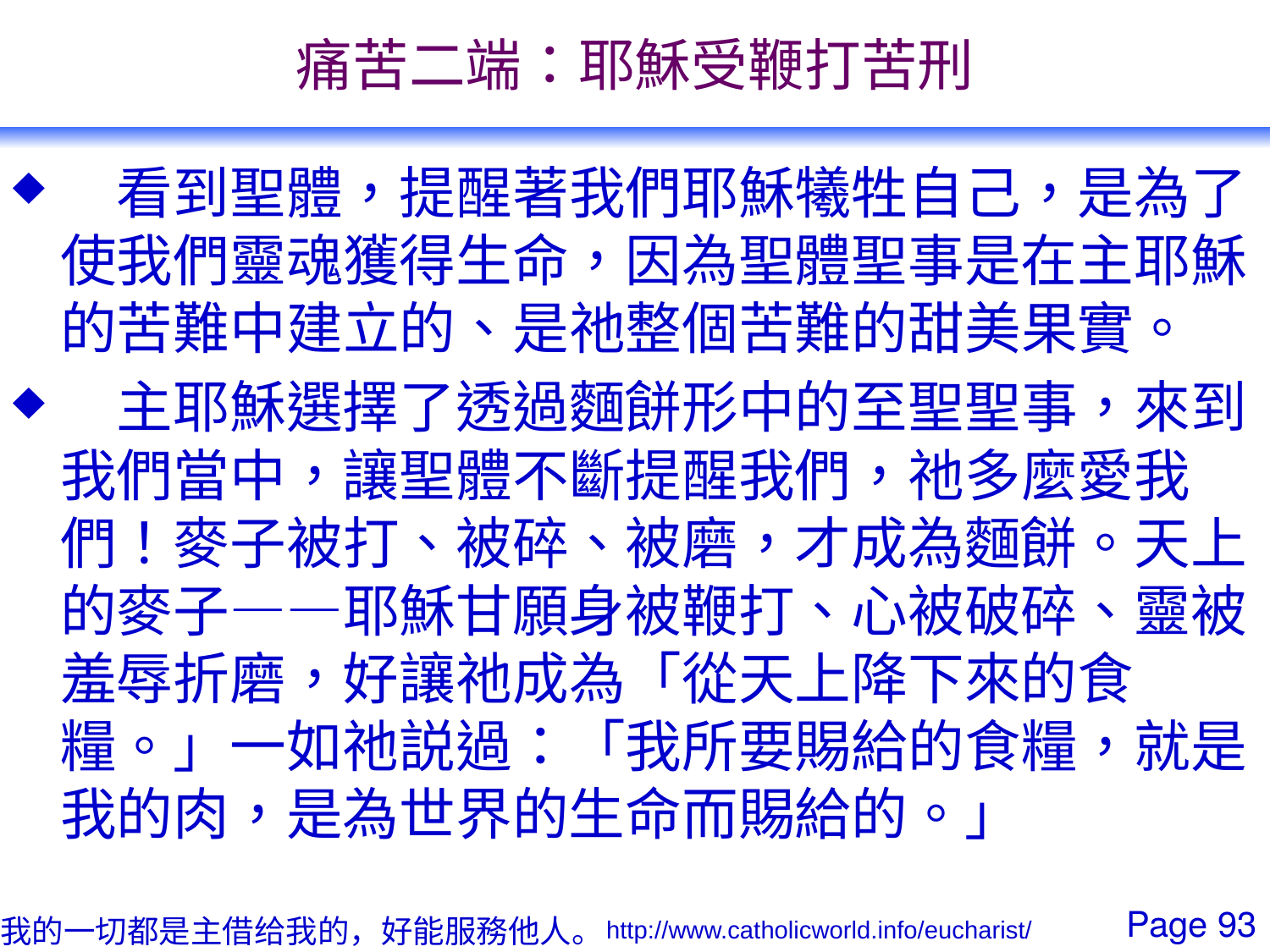

# 痛苦二端：耶穌受鞭打苦刑
　看到聖體，提醒著我們耶穌犧牲自己，是為了使我們靈魂獲得生命，因為聖體聖事是在主耶穌的苦難中建立的、是祂整個苦難的甜美果實。
　主耶穌選擇了透過麵餅形中的至聖聖事，來到我們當中，讓聖體不斷提醒我們，祂多麼愛我們！麥子被打、被碎、被磨，才成為麵餅。天上的麥子—―耶穌甘願身被鞭打、心被破碎、靈被羞辱折磨，好讓祂成為「從天上降下來的食糧。」一如祂説過：「我所要賜給的食糧，就是我的肉，是為世界的生命而賜給的。」